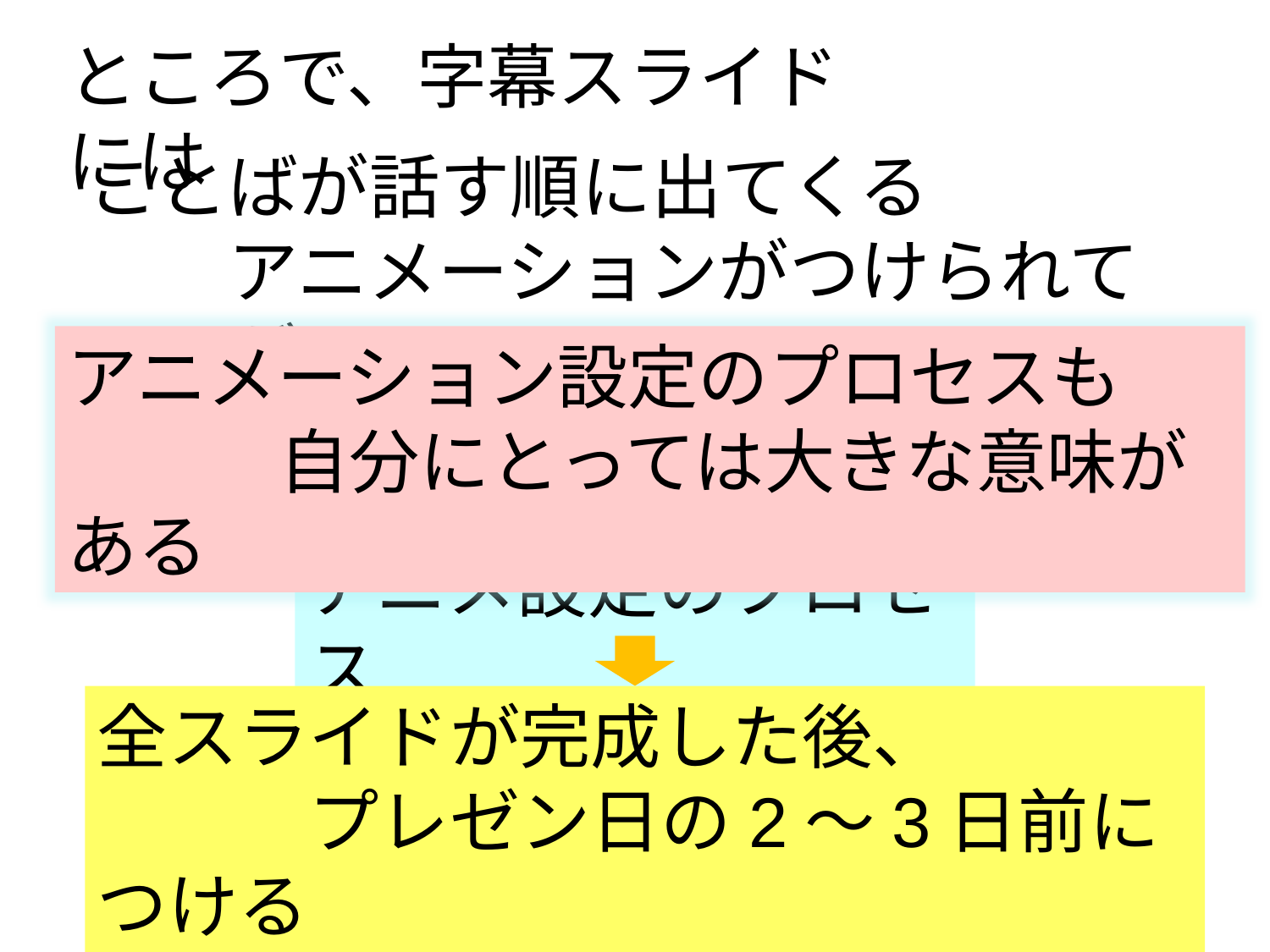

ところで、字幕スライドには
ことばが話す順に出てくる
　　アニメーションがつけられているが
アニメーション設定のプロセスも
　　　自分にとっては大きな意味がある
アニメ設定のプロセス

全スライドが完成した後、
　　　プレゼン日の2～3日前につける